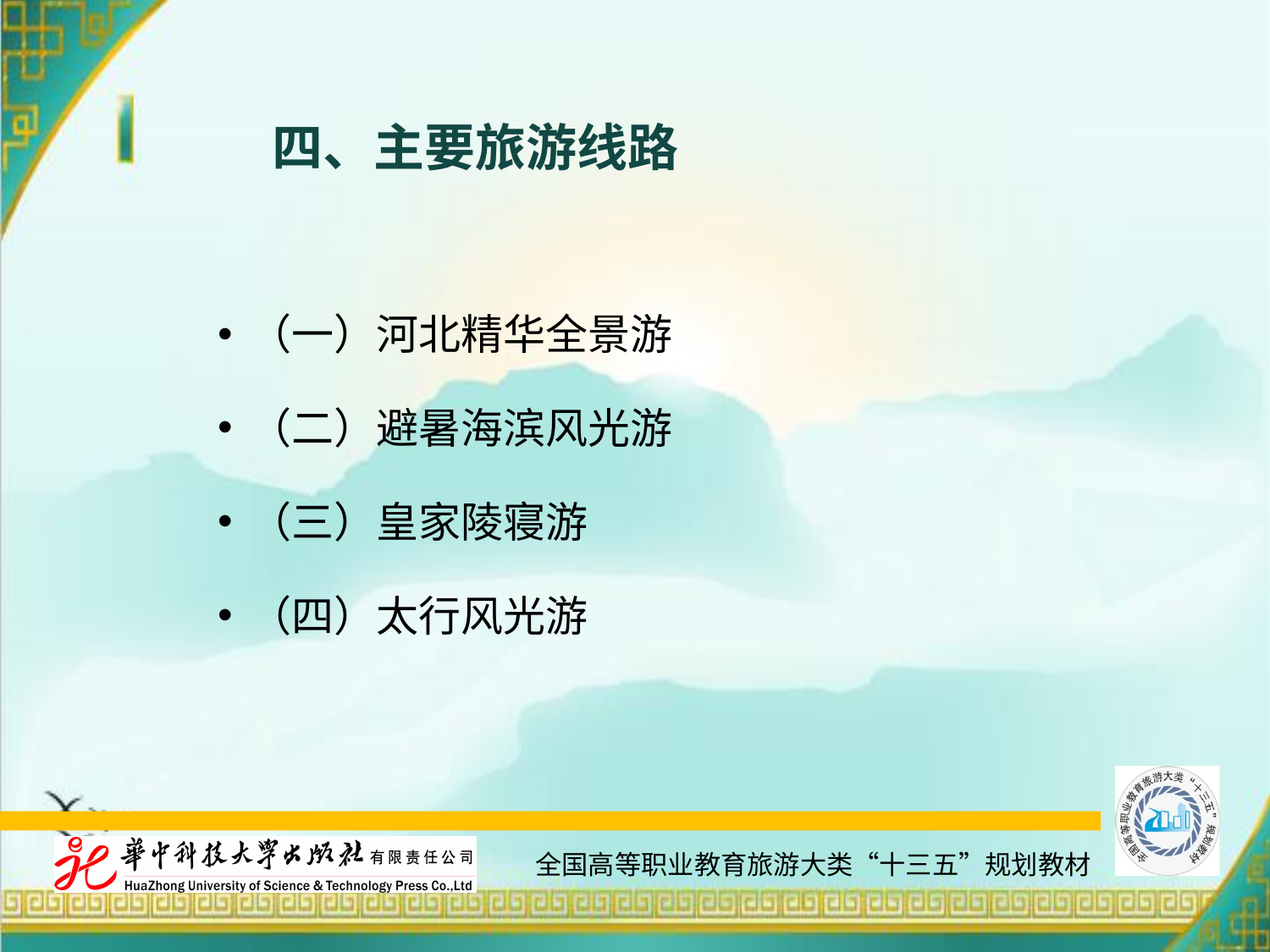

# 四、主要旅游线路
（一）河北精华全景游
（二）避暑海滨风光游
（三）皇家陵寝游
（四）太行风光游